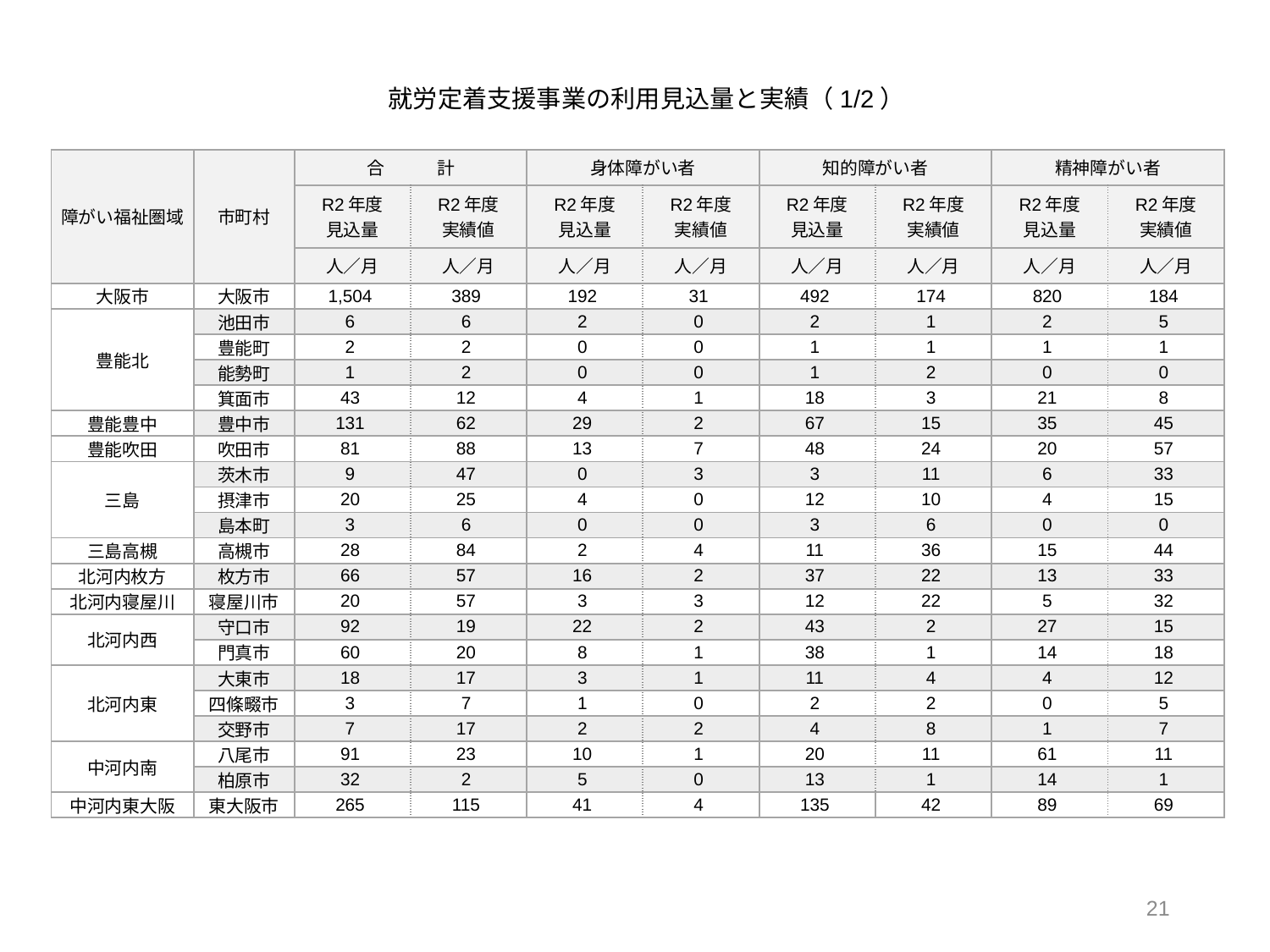

就労定着支援事業の利用見込量と実績（1/2）
| 障がい福祉圏域 | 市町村 | 合　　　計 |  | 身体障がい者 |  | 知的障がい者 |  | 精神障がい者 |  |
| --- | --- | --- | --- | --- | --- | --- | --- | --- | --- |
|  |  | R2年度 見込量 | R2年度 実績値 | R2年度 見込量 | R2年度 実績値 | R2年度 見込量 | R2年度 実績値 | R2年度 見込量 | R2年度 実績値 |
|  |  | 人／月 | 人／月 | 人／月 | 人／月 | 人／月 | 人／月 | 人／月 | 人／月 |
| 大阪市 | 大阪市 | 1,504 | 389 | 192 | 31 | 492 | 174 | 820 | 184 |
| 豊能北 | 池田市 | 6 | 6 | 2 | 0 | 2 | 1 | 2 | 5 |
|  | 豊能町 | 2 | 2 | 0 | 0 | 1 | 1 | 1 | 1 |
|  | 能勢町 | 1 | 2 | 0 | 0 | 1 | 2 | 0 | 0 |
|  | 箕面市 | 43 | 12 | 4 | 1 | 18 | 3 | 21 | 8 |
| 豊能豊中 | 豊中市 | 131 | 62 | 29 | 2 | 67 | 15 | 35 | 45 |
| 豊能吹田 | 吹田市 | 81 | 88 | 13 | 7 | 48 | 24 | 20 | 57 |
| 三島 | 茨木市 | 9 | 47 | 0 | 3 | 3 | 11 | 6 | 33 |
|  | 摂津市 | 20 | 25 | 4 | 0 | 12 | 10 | 4 | 15 |
|  | 島本町 | 3 | 6 | 0 | 0 | 3 | 6 | 0 | 0 |
| 三島高槻 | 高槻市 | 28 | 84 | 2 | 4 | 11 | 36 | 15 | 44 |
| 北河内枚方 | 枚方市 | 66 | 57 | 16 | 2 | 37 | 22 | 13 | 33 |
| 北河内寝屋川 | 寝屋川市 | 20 | 57 | 3 | 3 | 12 | 22 | 5 | 32 |
| 北河内西 | 守口市 | 92 | 19 | 22 | 2 | 43 | 2 | 27 | 15 |
|  | 門真市 | 60 | 20 | 8 | 1 | 38 | 1 | 14 | 18 |
| 北河内東 | 大東市 | 18 | 17 | 3 | 1 | 11 | 4 | 4 | 12 |
|  | 四條畷市 | 3 | 7 | 1 | 0 | 2 | 2 | 0 | 5 |
|  | 交野市 | 7 | 17 | 2 | 2 | 4 | 8 | 1 | 7 |
| 中河内南 | 八尾市 | 91 | 23 | 10 | 1 | 20 | 11 | 61 | 11 |
|  | 柏原市 | 32 | 2 | 5 | 0 | 13 | 1 | 14 | 1 |
| 中河内東大阪 | 東大阪市 | 265 | 115 | 41 | 4 | 135 | 42 | 89 | 69 |
21